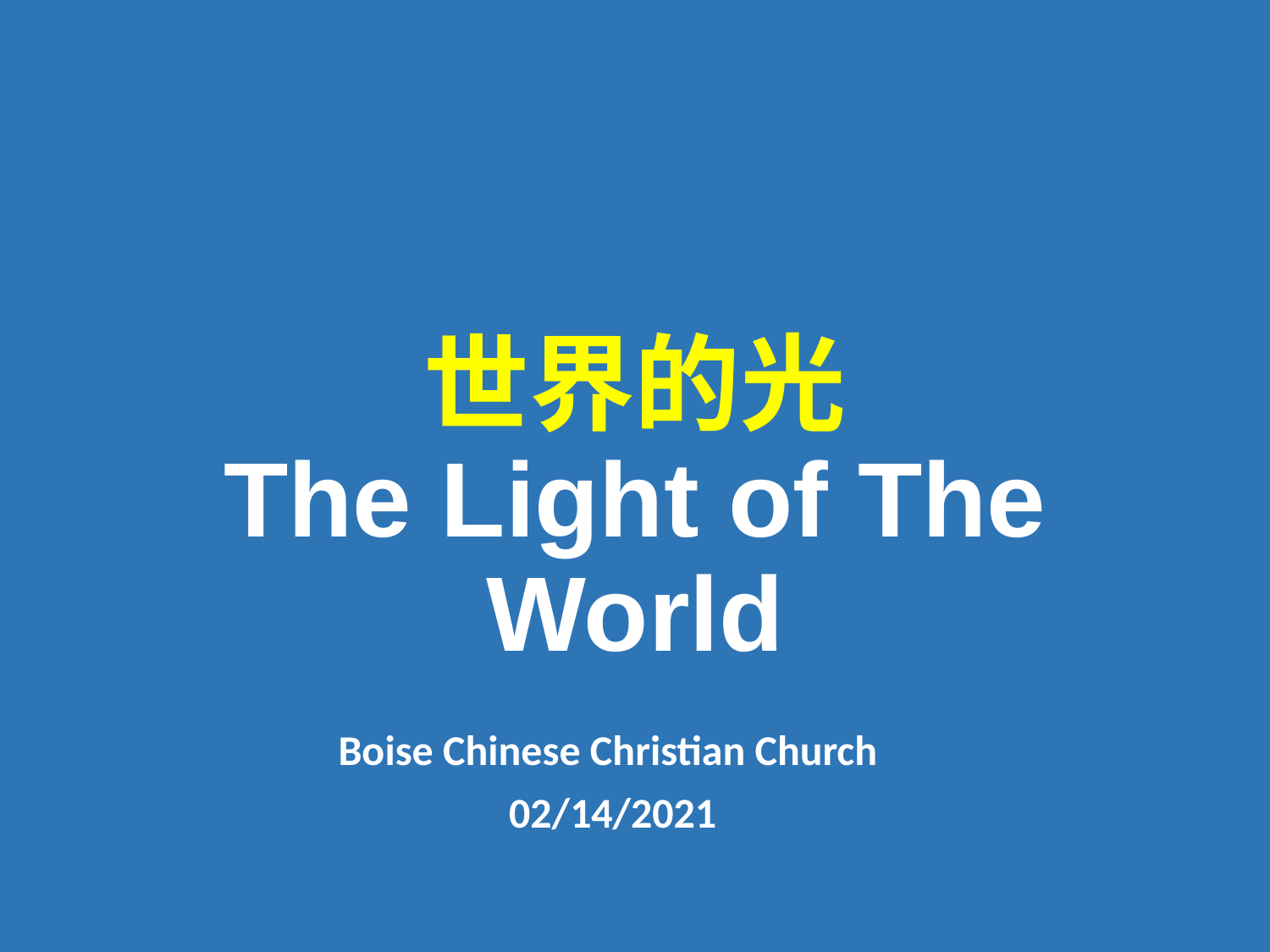

# 世界的光 The Light of The World
Boise Chinese Christian Church
02/14/2021